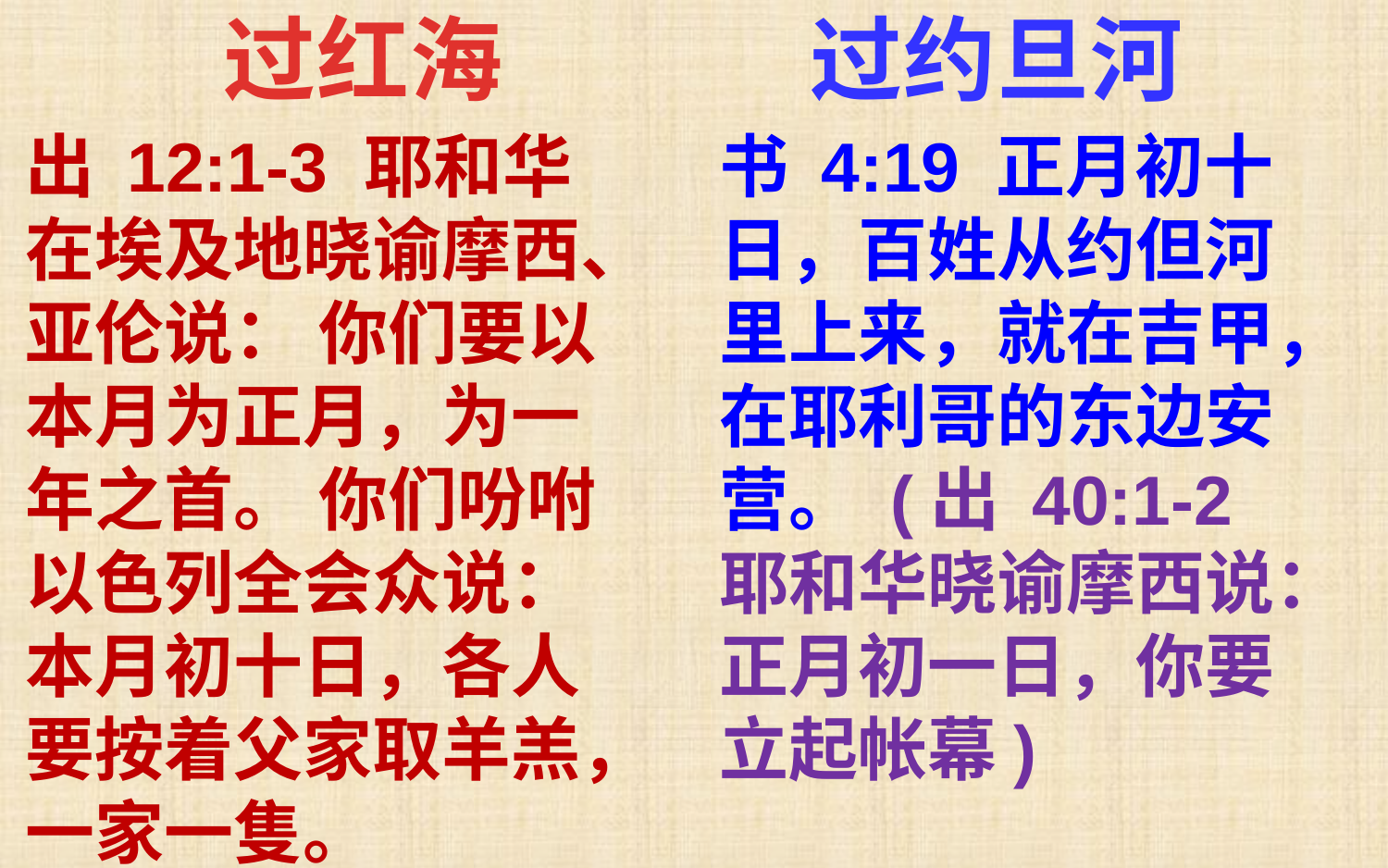

过约旦河
过红海
出 12:1-3 耶和华在埃及地晓谕摩西、亚伦说： 你们要以本月为正月，为一年之首。 你们吩咐以色列全会众说：本月初十日，各人要按着父家取羊羔，一家一隻。
书 4:19 正月初十日，百姓从约但河里上来，就在吉甲，在耶利哥的东边安营。 (出 40:1-2 耶和华晓谕摩西说：正月初一日，你要立起帐幕)